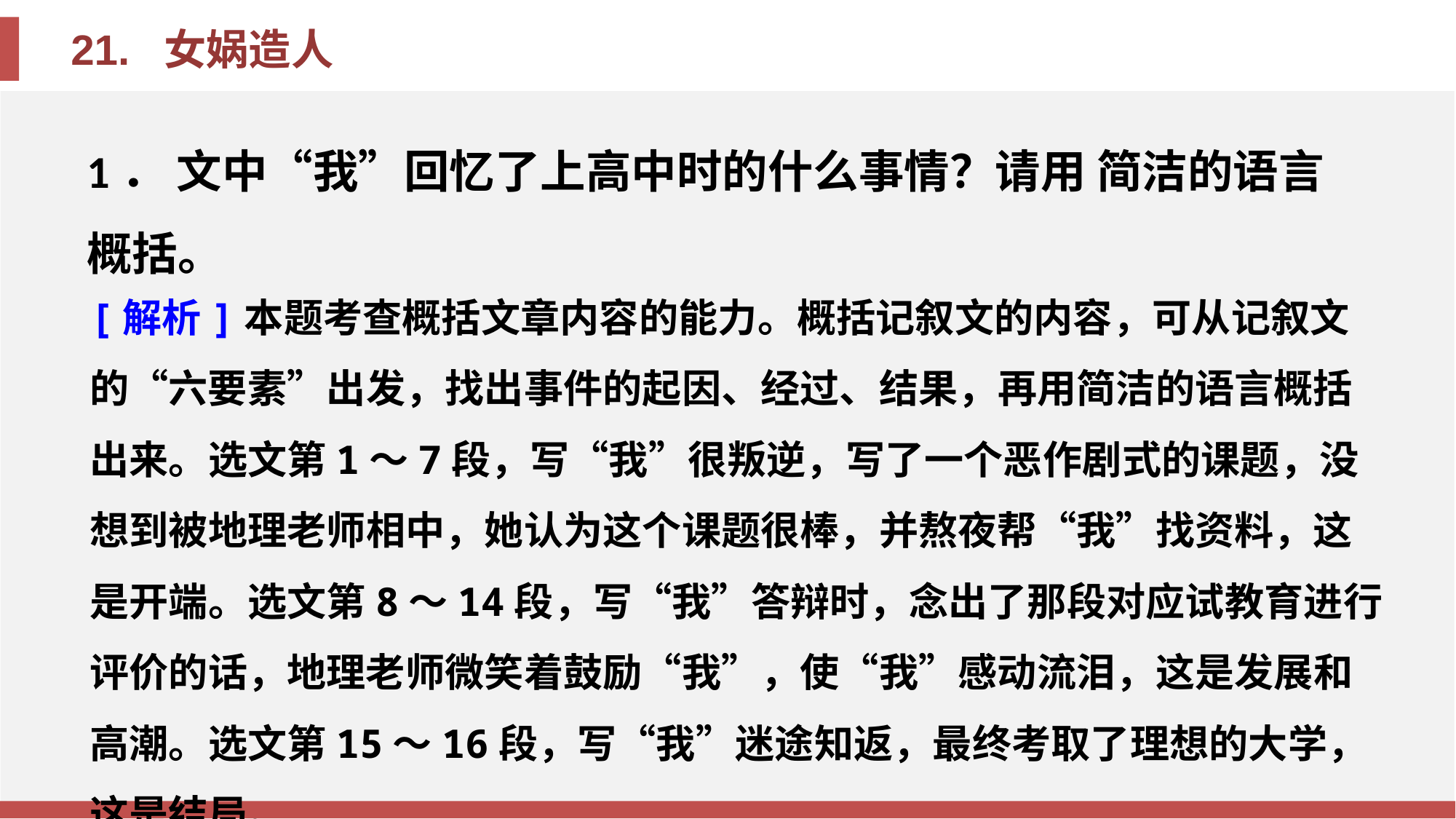

1． 文中“我”回忆了上高中时的什么事情？请用 简洁的语言概括。
[解析]本题考查概括文章内容的能力。概括记叙文的内容，可从记叙文的“六要素”出发，找出事件的起因、经过、结果，再用简洁的语言概括出来。选文第1～7段，写“我”很叛逆，写了一个恶作剧式的课题，没想到被地理老师相中，她认为这个课题很棒，并熬夜帮“我”找资料，这是开端。选文第8～14段，写“我”答辩时，念出了那段对应试教育进行评价的话，地理老师微笑着鼓励“我”，使“我”感动流泪，这是发展和高潮。选文第15～16段，写“我”迷途知返，最终考取了理想的大学，这是结局。